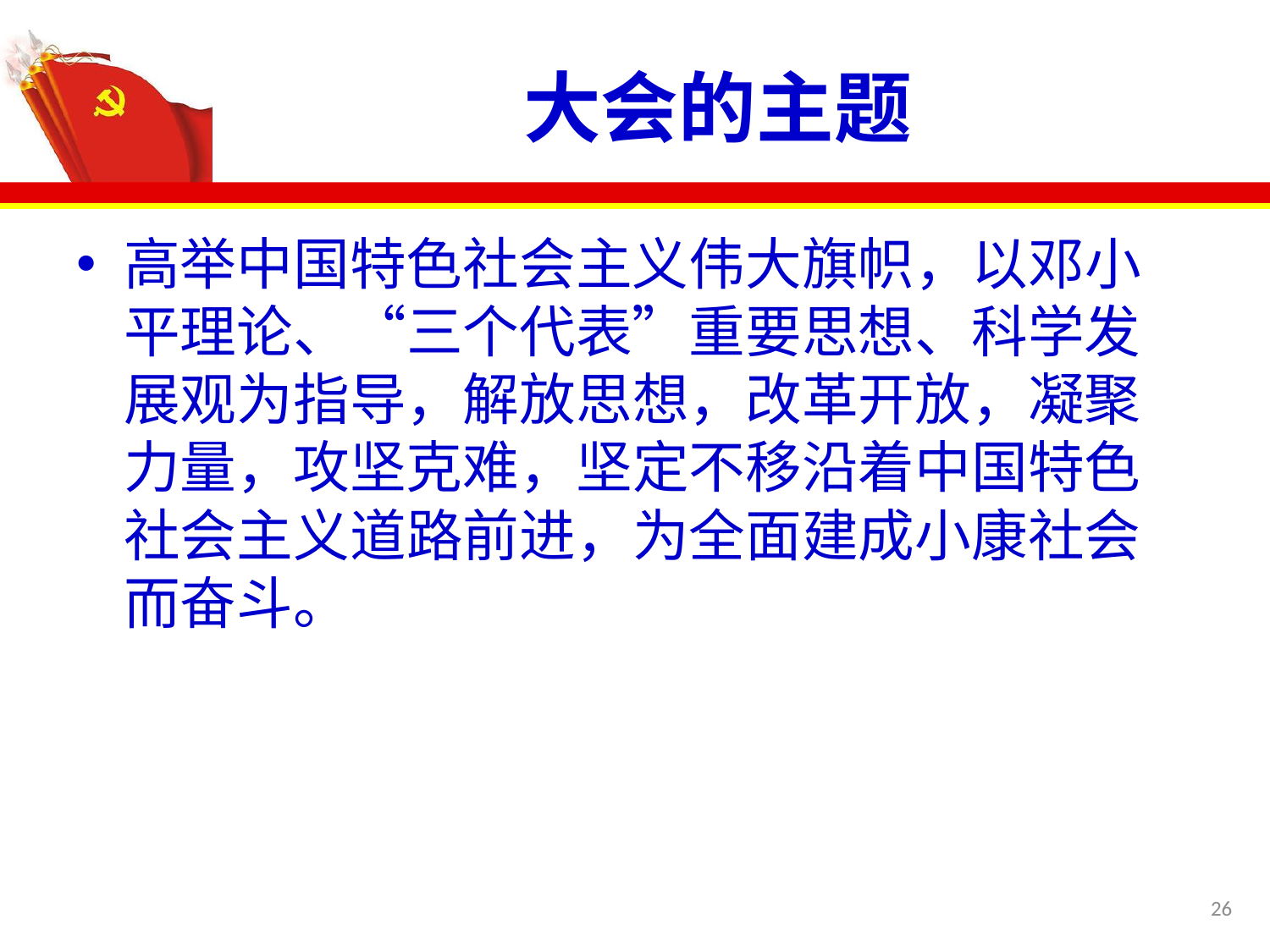

# 大会的主题
高举中国特色社会主义伟大旗帜，以邓小平理论、“三个代表”重要思想、科学发展观为指导，解放思想，改革开放，凝聚力量，攻坚克难，坚定不移沿着中国特色社会主义道路前进，为全面建成小康社会而奋斗。

26